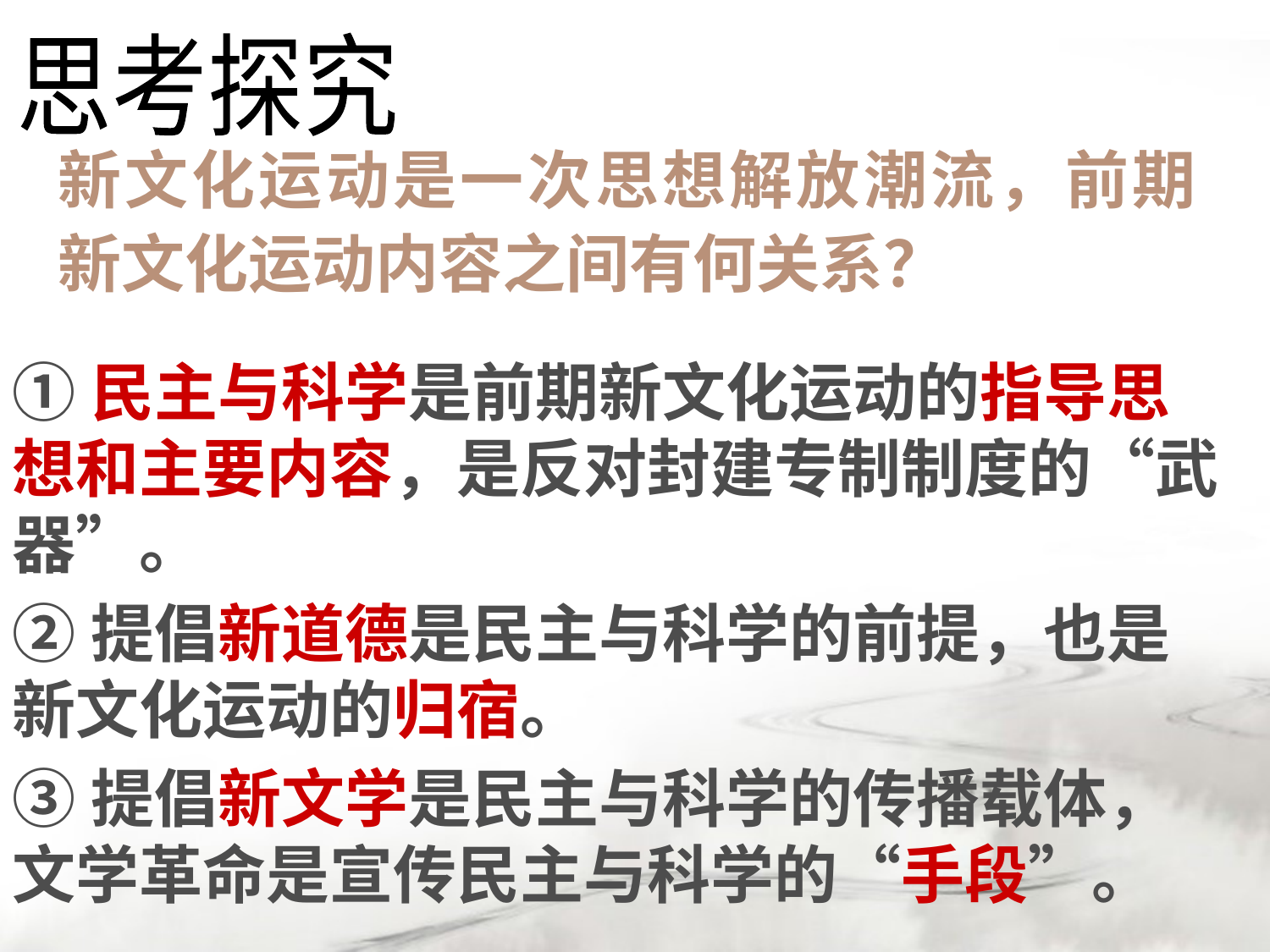

思考探究
新文化运动是一次思想解放潮流，前期新文化运动内容之间有何关系？

①民主与科学是前期新文化运动的指导思想和主要内容，是反对封建专制制度的“武器”。
②提倡新道德是民主与科学的前提，也是新文化运动的归宿。
③提倡新文学是民主与科学的传播载体，文学革命是宣传民主与科学的“手段”。